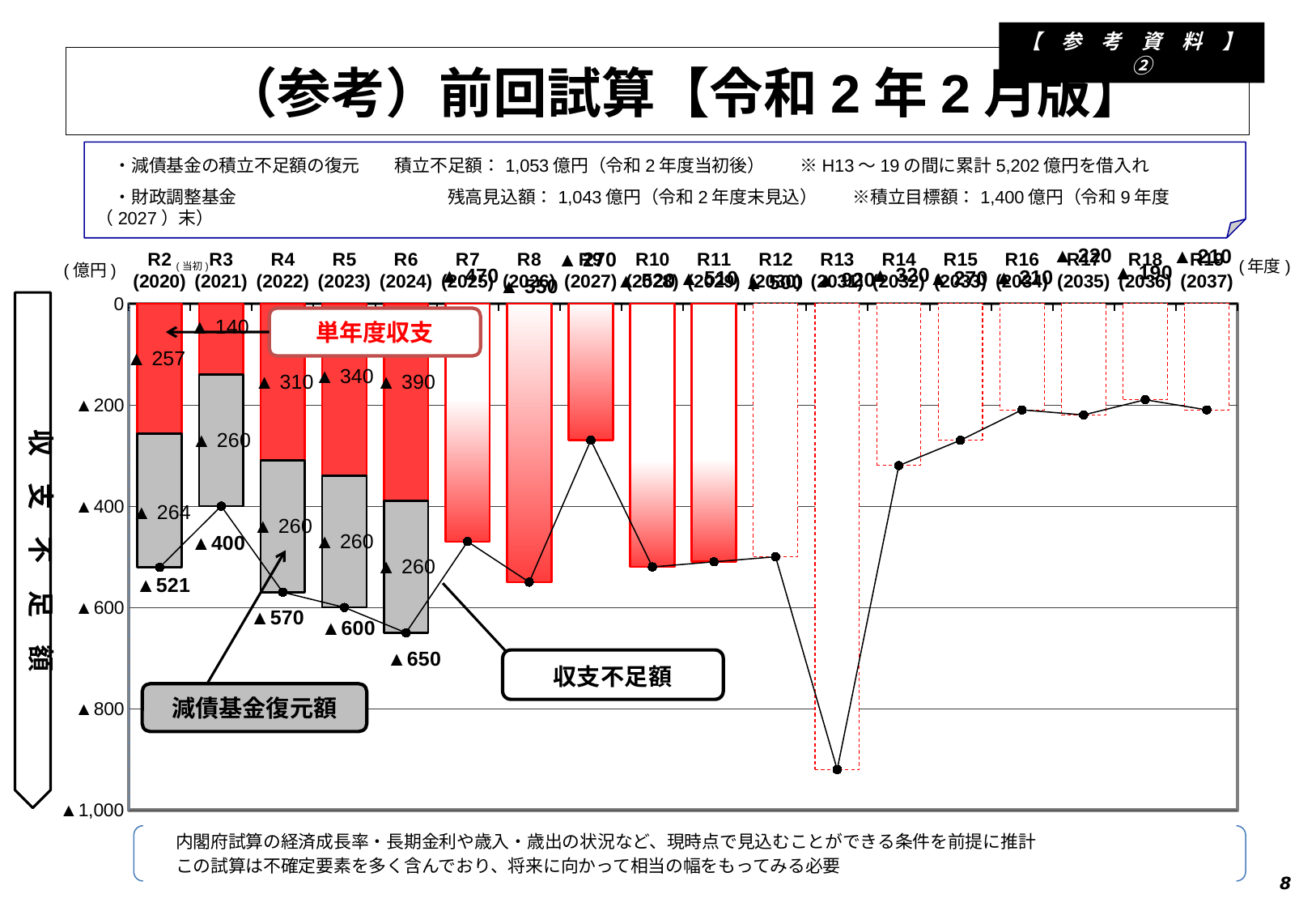

【　参　考　資　料　】　②
# （参考）前回試算【令和2年2月版】

　・減債基金の積立不足額の復元　　積立不足額：1,053億円（令和2年度当初後）　　※H13～19の間に累計5,202億円を借入れ
　・財政調整基金　　　　　　　　　　　　残高見込額：1,043億円（令和2年度末見込）　　※積立目標額：1,400億円（令和9年度（2027）末）

### Chart

| Category |  |  |  |
|---|---|---|---|
| R2
(2020) | -257.0 | -264.0 | -521.0 |
| R3
(2021) | -140.0 | -260.0 | -400.0 |
| R4
(2022) | -310.0 | -260.0 | -570.0 |
| R5
(2023) | -340.0 | -260.0 | -600.0 |
| R6
(2024) | -390.0 | -260.0 | -650.0 |
| R7
(2025) | -470.0 | None | -470.0 |
| R8
(2026) | -550.0 | None | -550.0 |
| R9
(2027) | -270.0 | None | -270.0 |
| R10
(2028) | -520.0 | None | -520.0 |
| R11
(2029) | -510.0 | None | -510.0 |
| R12
(2030) | -500.0 | None | -500.0 |
| R13
(2031) | -920.0 | None | -920.0 |
| R14
(2032) | -320.0 | None | -320.0 |
| R15
(2033) | -270.0 | None | -270.0 |
| R16
(2034) | -210.0 | None | -210.0 |
| R17
(2035) | -220.0 | None | -220.0 |
| R18
(2036) | -190.0 | None | -190.0 |
| R19
(2037) | -210.0 | None | -210.0 |
(億円)
収　支　不　足　額
単年度収支

減債基金復元額
      内閣府試算の経済成長率・長期金利や歳入・歳出の状況など、現時点で見込むことができる条件を前提に推計
      この試算は不確定要素を多く含んでおり、将来に向かって相当の幅をもってみる必要
8